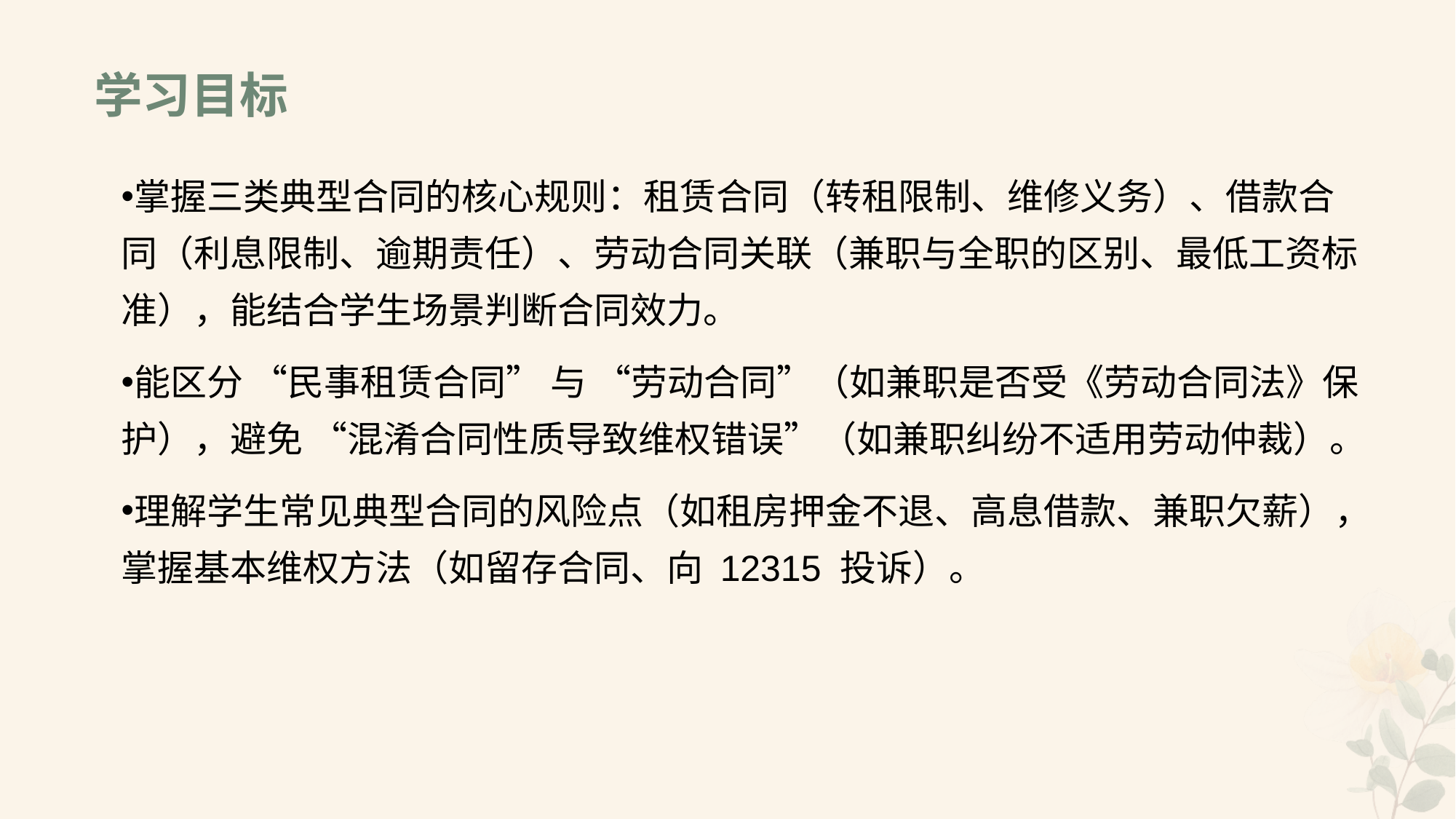

# 学习目标
掌握三类典型合同的核心规则：租赁合同（转租限制、维修义务）、借款合同（利息限制、逾期责任）、劳动合同关联（兼职与全职的区别、最低工资标准），能结合学生场景判断合同效力。
能区分 “民事租赁合同” 与 “劳动合同”（如兼职是否受《劳动合同法》保护），避免 “混淆合同性质导致维权错误”（如兼职纠纷不适用劳动仲裁）。
理解学生常见典型合同的风险点（如租房押金不退、高息借款、兼职欠薪），掌握基本维权方法（如留存合同、向 12315 投诉）。